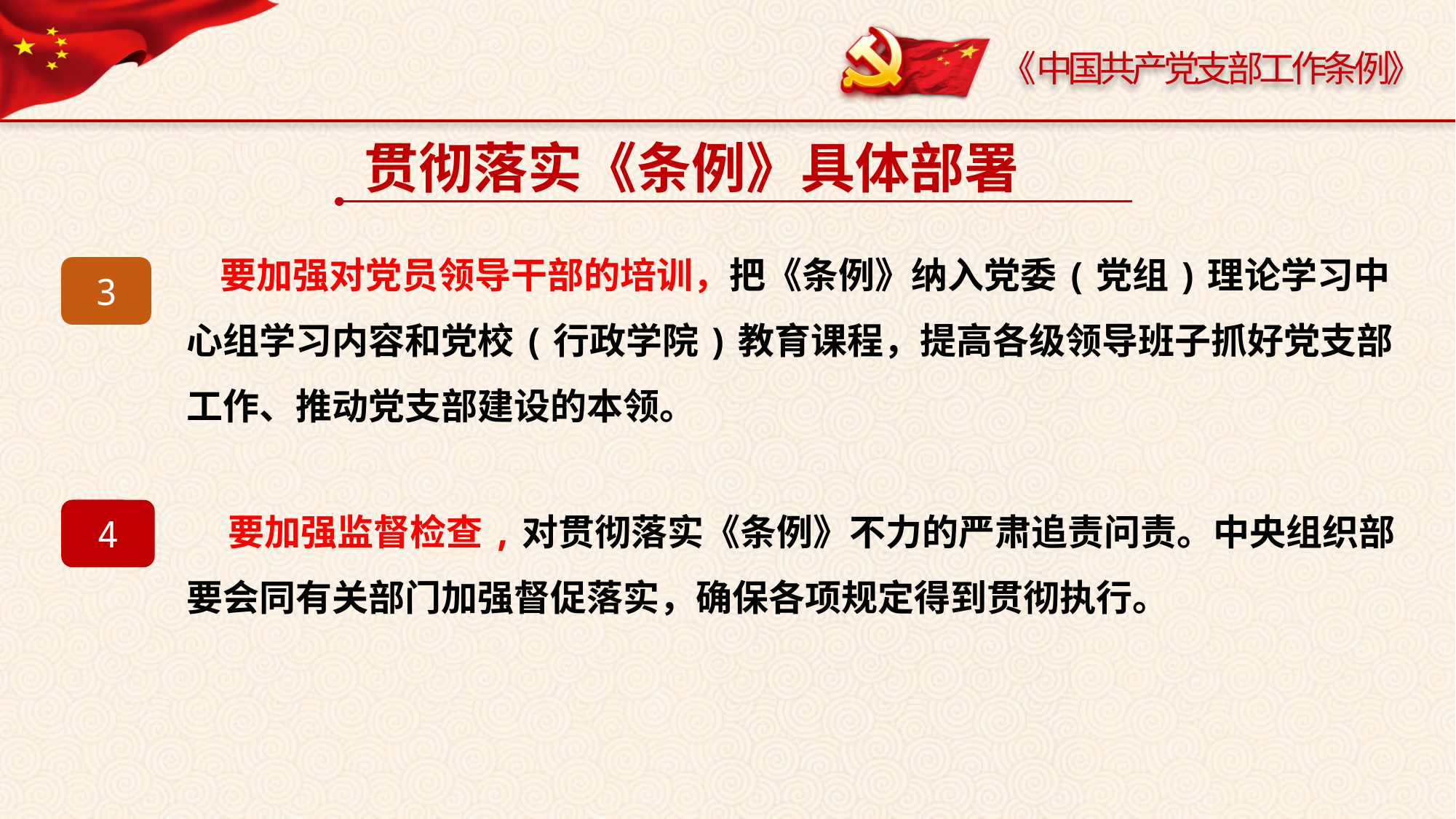

贯彻落实《条例》具体部署
   要加强对党员领导干部的培训，把《条例》纳入党委(党组)理论学习中心组学习内容和党校(行政学院)教育课程，提高各级领导班子抓好党支部工作、推动党支部建设的本领。
3
    要加强监督检查,对贯彻落实《条例》不力的严肃追责问责。中央组织部要会同有关部门加强督促落实，确保各项规定得到贯彻执行。
4